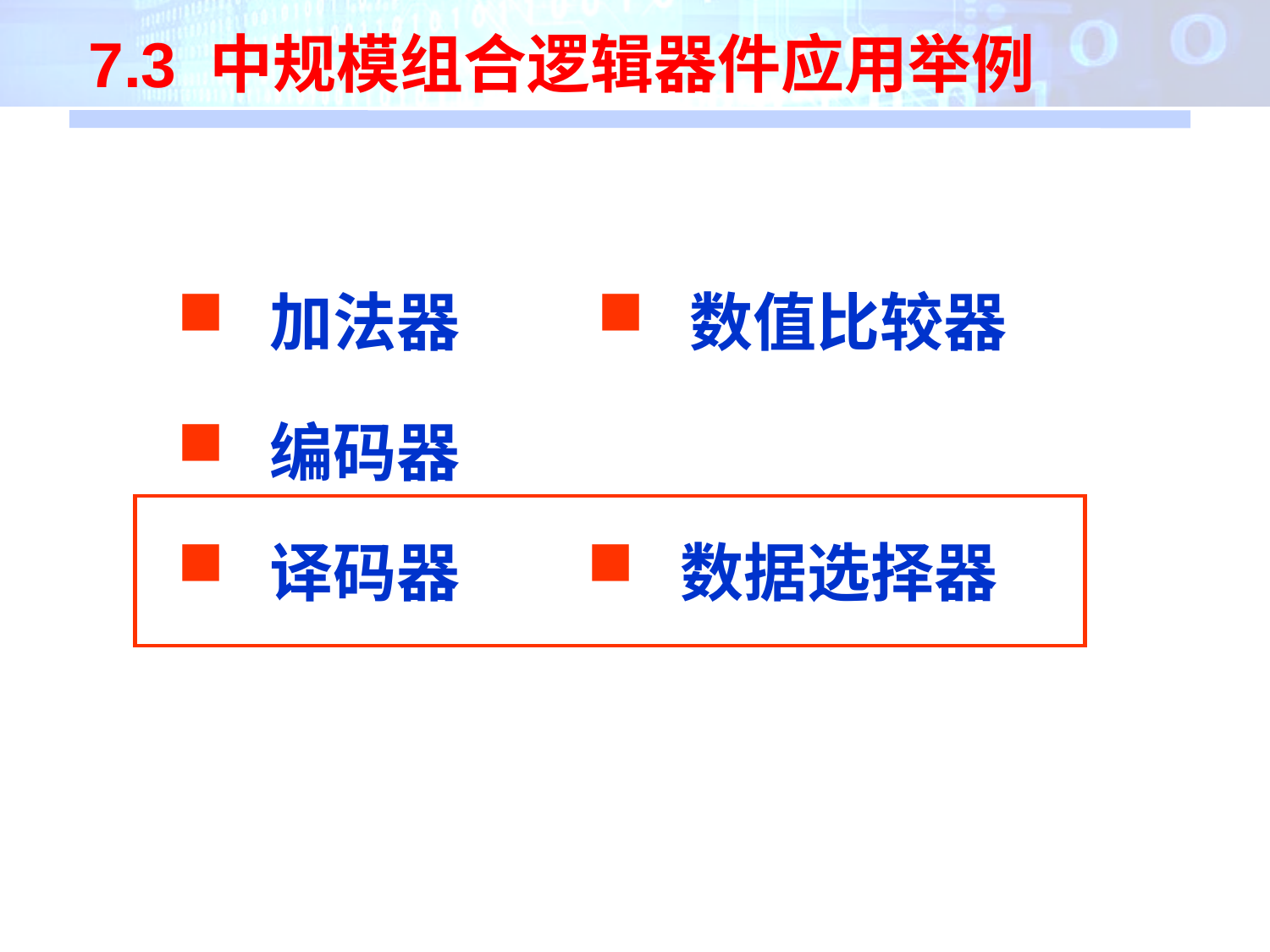

7.3 中规模组合逻辑器件应用举例
  数值比较器
  加法器
  编码器

  译码器
  数据选择器